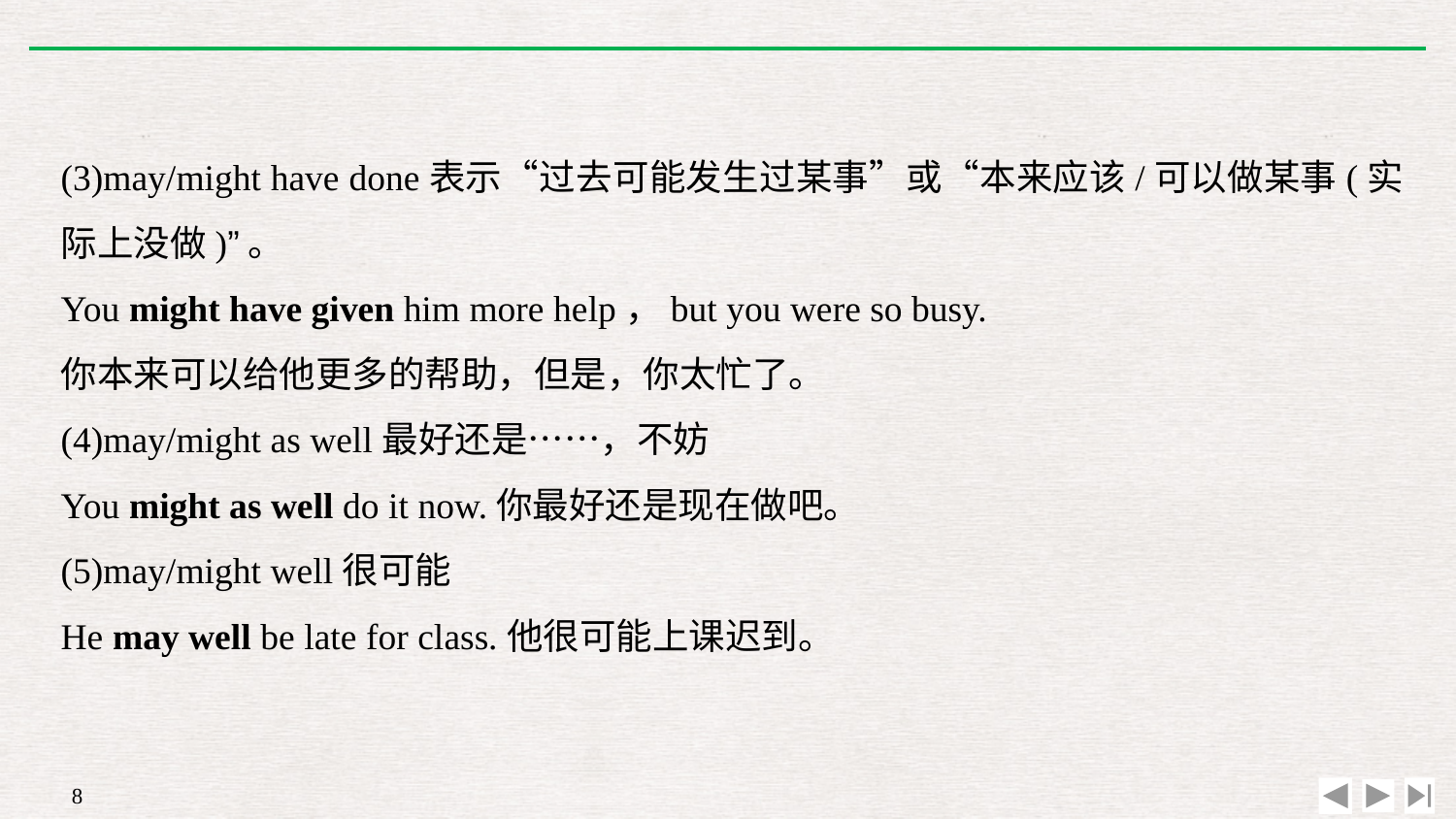

(3)may/might have done表示“过去可能发生过某事”或“本来应该/可以做某事(实际上没做)”。
You might have given him more help，but you were so busy.
你本来可以给他更多的帮助，但是，你太忙了。
(4)may/might as well最好还是……，不妨
You might as well do it now.你最好还是现在做吧。
(5)may/might well很可能
He may well be late for class.他很可能上课迟到。